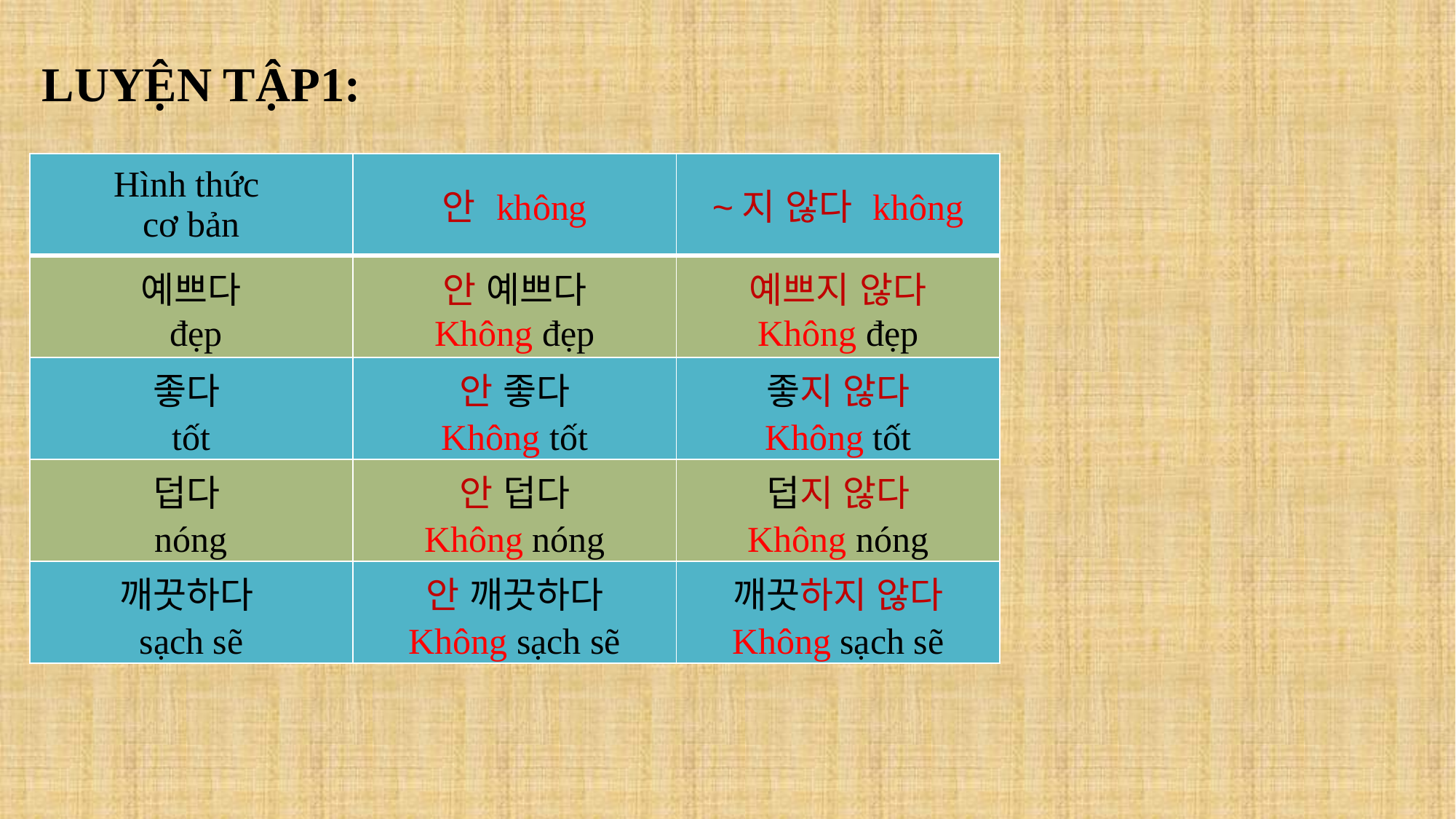

LUYỆN TẬP1:
| Hình thức cơ bản | 안 không | ~지 않다 không |
| --- | --- | --- |
| 예쁘다 đẹp | 안 예쁘다 Không đẹp | 예쁘지 않다 Không đẹp |
| 좋다 tốt | 안 좋다 Không tốt | 좋지 않다 Không tốt |
| 덥다 nóng | 안 덥다 Không nóng | 덥지 않다 Không nóng |
| 깨끗하다 sạch sẽ | 안 깨끗하다 Không sạch sẽ | 깨끗하지 않다 Không sạch sẽ |